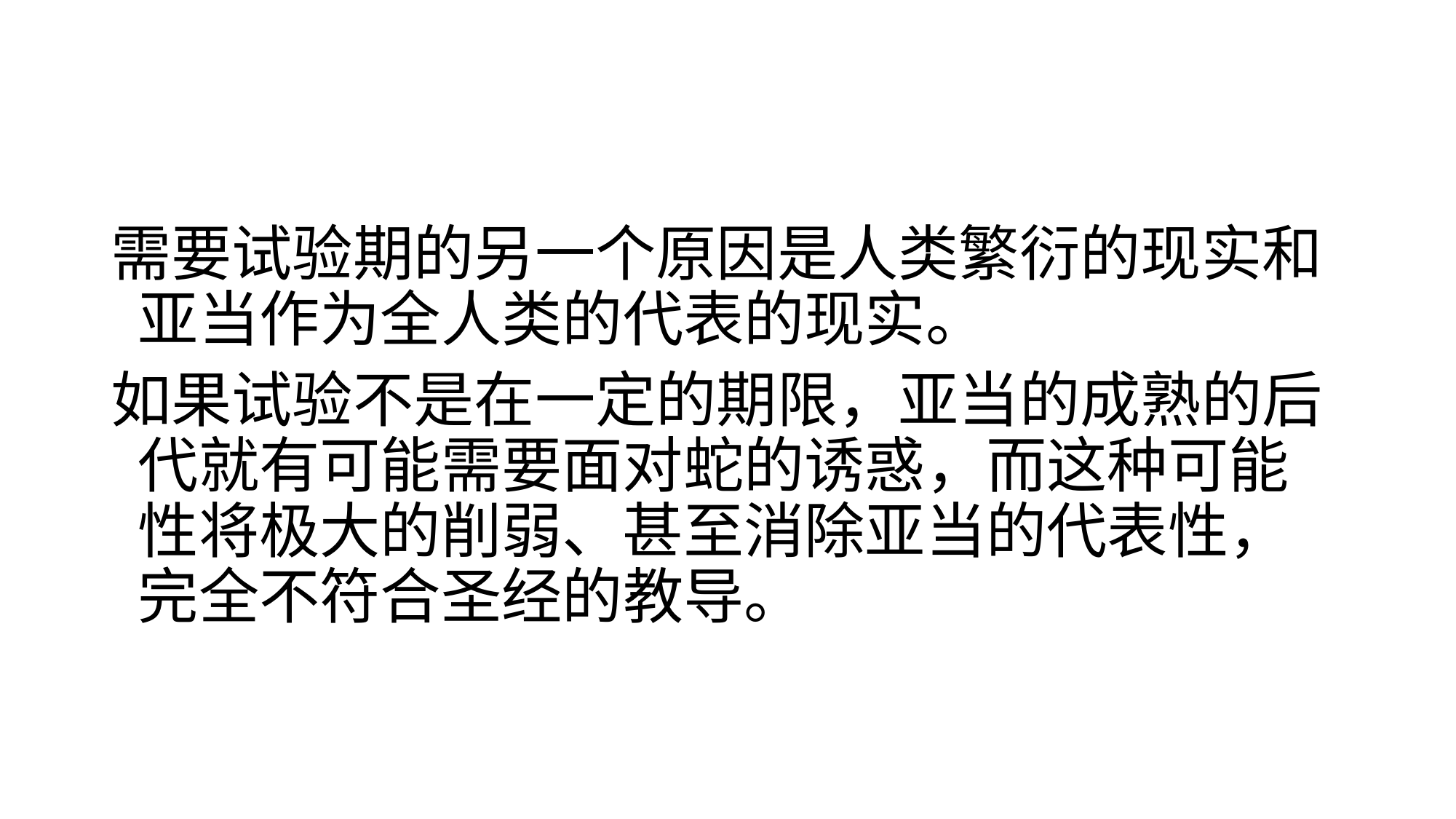

#
需要试验期的另一个原因是人类繁衍的现实和亚当作为全人类的代表的现实。
如果试验不是在一定的期限，亚当的成熟的后代就有可能需要面对蛇的诱惑，而这种可能性将极大的削弱、甚至消除亚当的代表性，完全不符合圣经的教导。